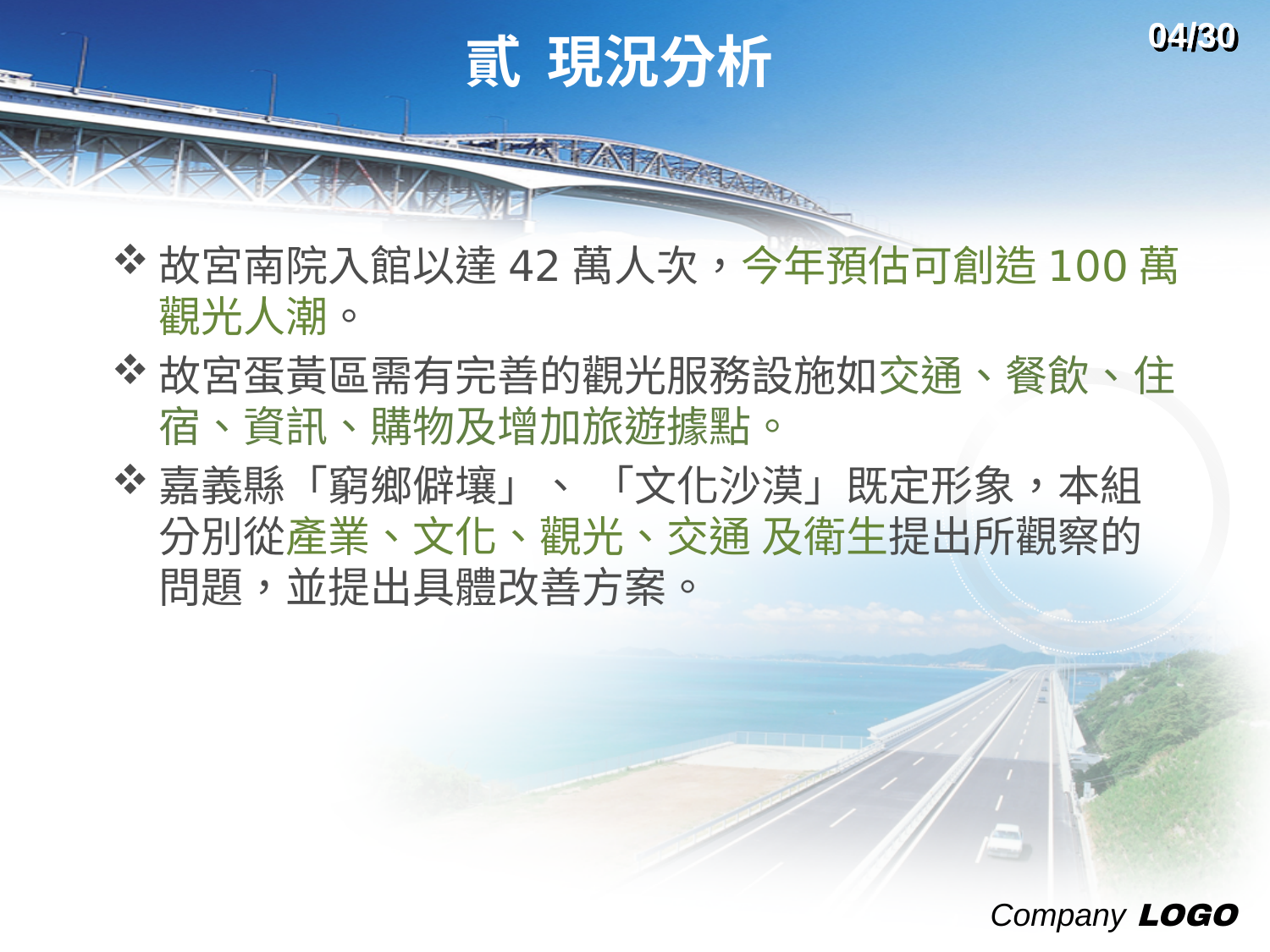

04/30
# 貳  現況分析
故宮南院入館以達42萬人次，今年預估可創造100萬觀光人潮。
故宮蛋黃區需有完善的觀光服務設施如交通、餐飲、住宿、資訊、購物及增加旅遊據點。
嘉義縣「窮鄉僻壤」、 「文化沙漠」既定形象，本組分別從產業、文化、觀光、交通 及衛生提出所觀察的問題，並提出具體改善方案。